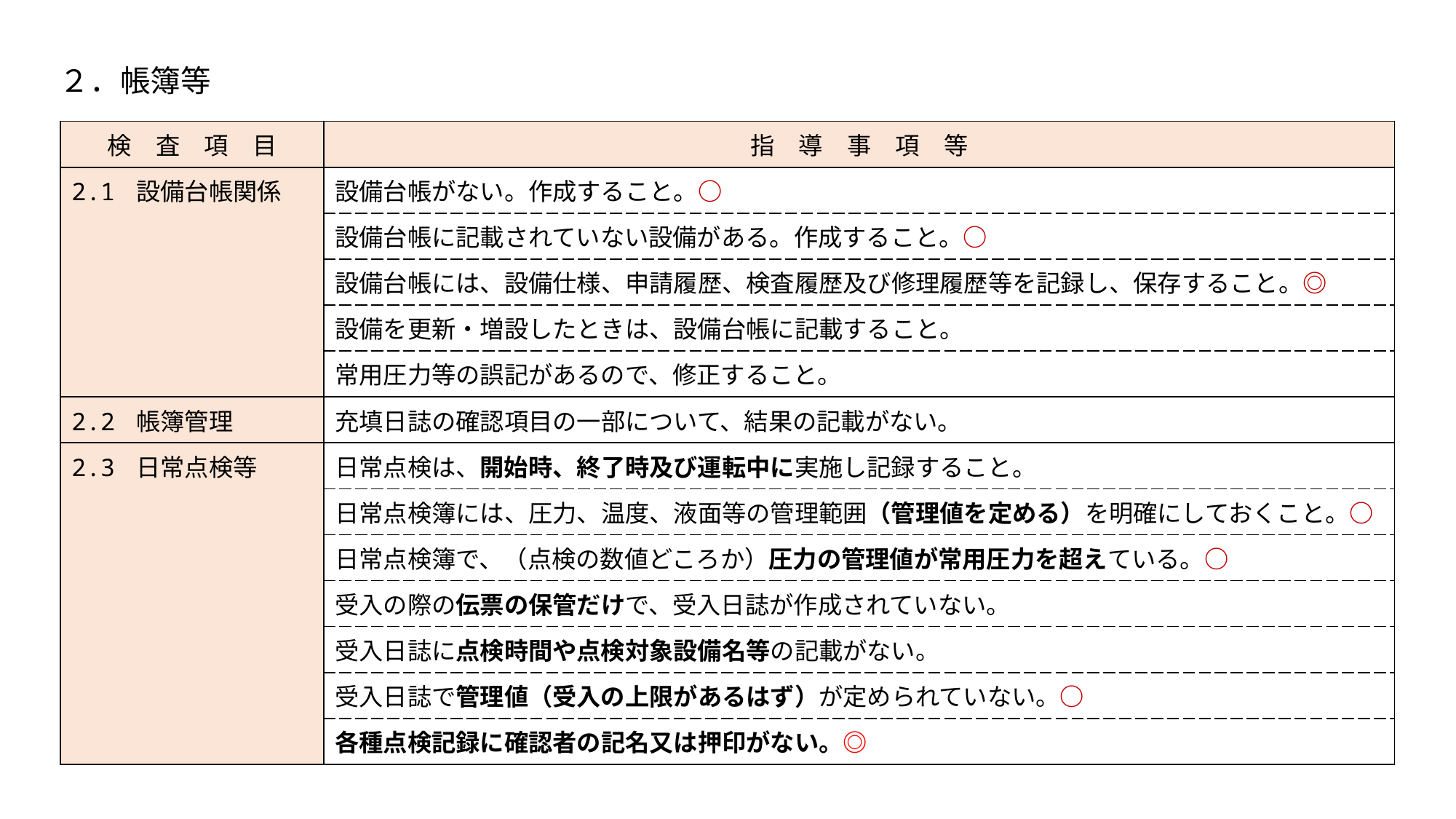

２．帳簿等
| 検　査　項　目 | 指　導　事　項　等 |
| --- | --- |
| 2.1 設備台帳関係 | 設備台帳がない。作成すること。○ |
|  | 設備台帳に記載されていない設備がある。作成すること。○ |
|  | 設備台帳には、設備仕様、申請履歴、検査履歴及び修理履歴等を記録し、保存すること。◎ |
|  | 設備を更新・増設したときは、設備台帳に記載すること。 |
|  | 常用圧力等の誤記があるので、修正すること。 |
| 2.2 帳簿管理 | 充填日誌の確認項目の一部について、結果の記載がない。 |
| 2.3 日常点検等 | 日常点検は、開始時、終了時及び運転中に実施し記録すること。 |
|  | 日常点検簿には、圧力、温度、液面等の管理範囲（管理値を定める）を明確にしておくこと。○ |
|  | 日常点検簿で、（点検の数値どころか）圧力の管理値が常用圧力を超えている。○ |
|  | 受入の際の伝票の保管だけで、受入日誌が作成されていない。 |
|  | 受入日誌に点検時間や点検対象設備名等の記載がない。 |
|  | 受入日誌で管理値（受入の上限があるはず）が定められていない。○ |
|  | 各種点検記録に確認者の記名又は押印がない。◎ |